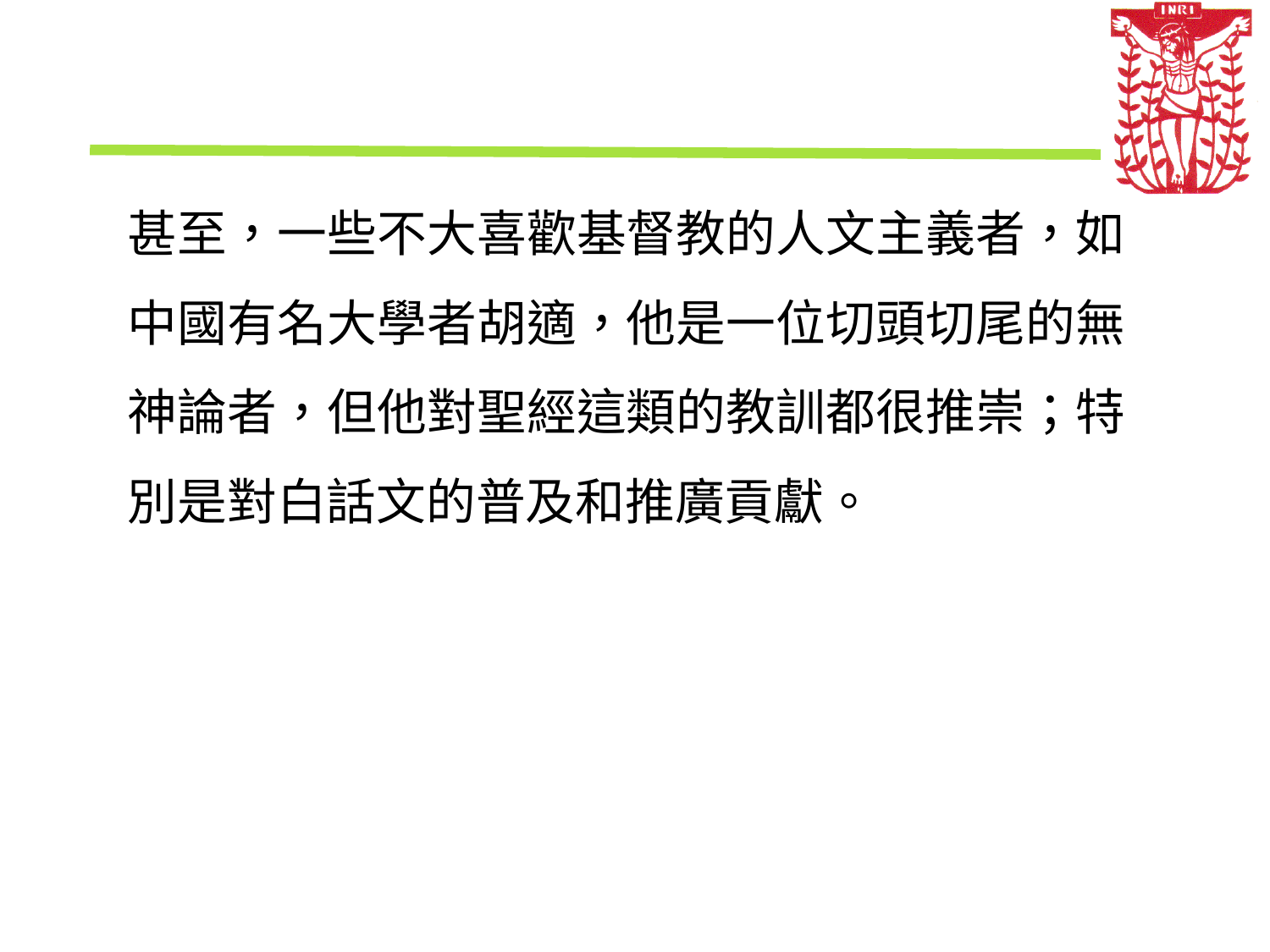

甚至，一些不大喜歡基督教的人文主義者，如中國有名大學者胡適，他是一位切頭切尾的無神論者，但他對聖經這類的教訓都很推崇；特別是對白話文的普及和推廣貢獻。